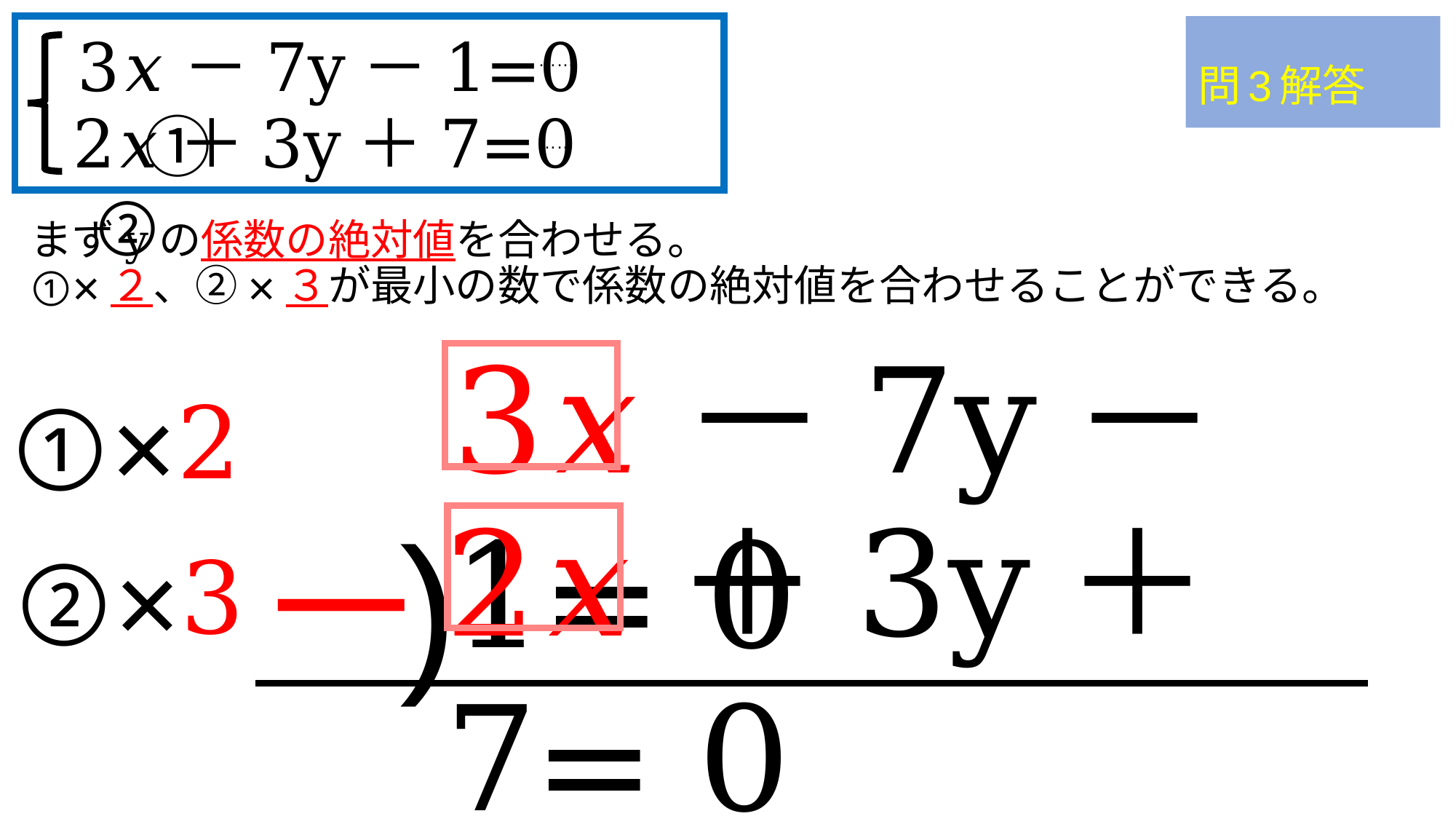

3𝑥－7y－1=0   　①
2𝑥＋3y＋7=0        ②

……
……

問3解答
まずyの係数の絶対値を合わせる。
①×２、②×３が最小の数で係数の絶対値を合わせることができる。
3𝑥－7y－1= 0
2𝑥＋3y＋7= 0

①×2
－
)

②×3